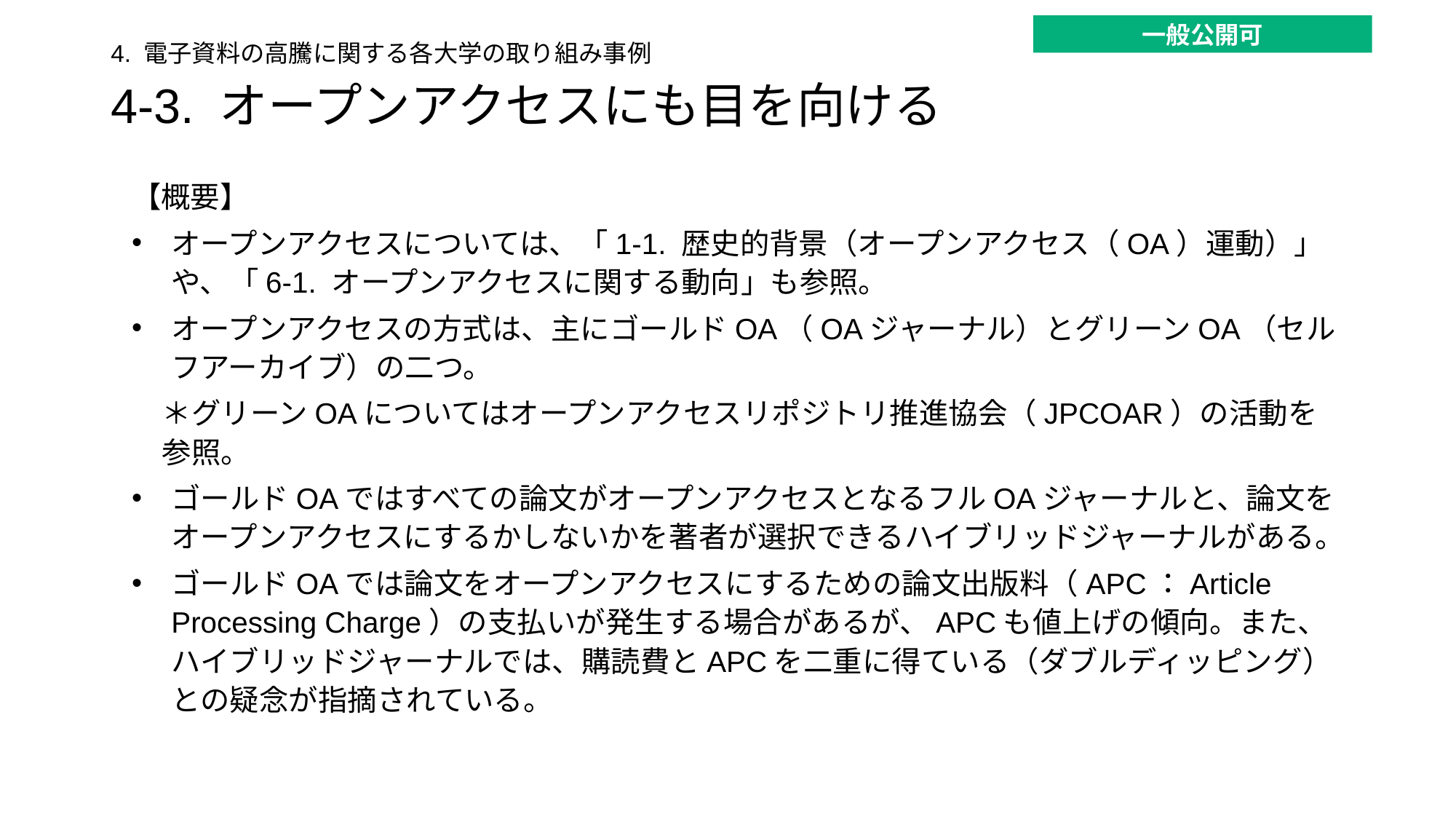

一般公開可
4. 電子資料の高騰に関する各大学の取り組み事例
# 4-3. オープンアクセスにも目を向ける
【概要】
オープンアクセスについては、「1-1. 歴史的背景（オープンアクセス（OA）運動）」や、「6-1. オープンアクセスに関する動向」も参照。
オープンアクセスの方式は、主にゴールドOA（OAジャーナル）とグリーンOA（セルフアーカイブ）の二つ。
＊グリーンOAについてはオープンアクセスリポジトリ推進協会（JPCOAR）の活動を参照。
ゴールドOAではすべての論文がオープンアクセスとなるフルOAジャーナルと、論文をオープンアクセスにするかしないかを著者が選択できるハイブリッドジャーナルがある。
ゴールドOAでは論文をオープンアクセスにするための論文出版料（APC：Article Processing Charge）の支払いが発生する場合があるが、APCも値上げの傾向。また、ハイブリッドジャーナルでは、購読費とAPCを二重に得ている（ダブルディッピング）との疑念が指摘されている。